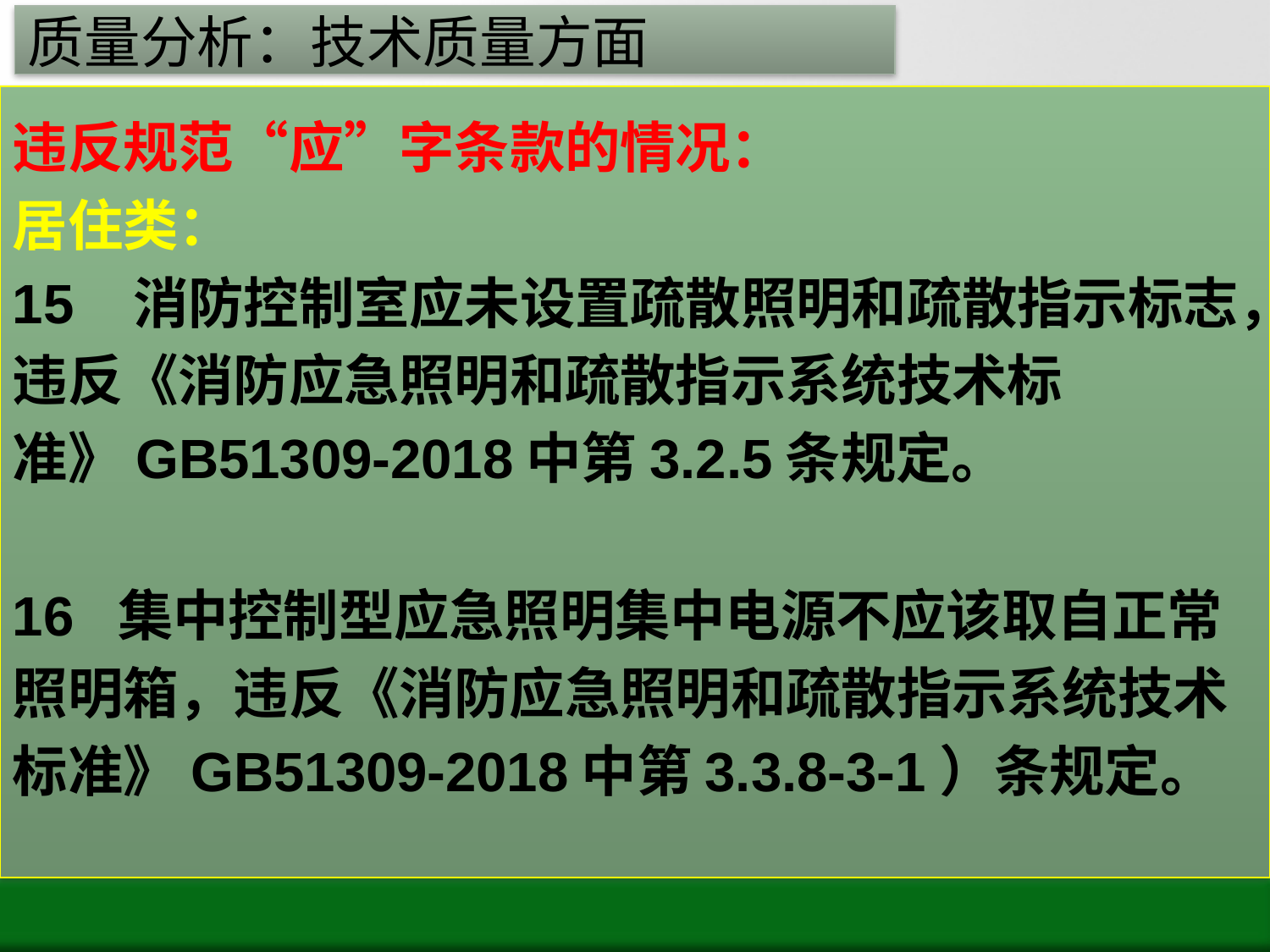

# 质量分析：技术质量方面
违反规范“应”字条款的情况：
居住类：
15   消防控制室应未设置疏散照明和疏散指示标志，
违反《消防应急照明和疏散指示系统技术标准》GB51309-2018中第3.2.5条规定。

16  集中控制型应急照明集中电源不应该取自正常照明箱，违反《消防应急照明和疏散指示系统技术标准》GB51309-2018中第3.3.8-3-1）条规定。